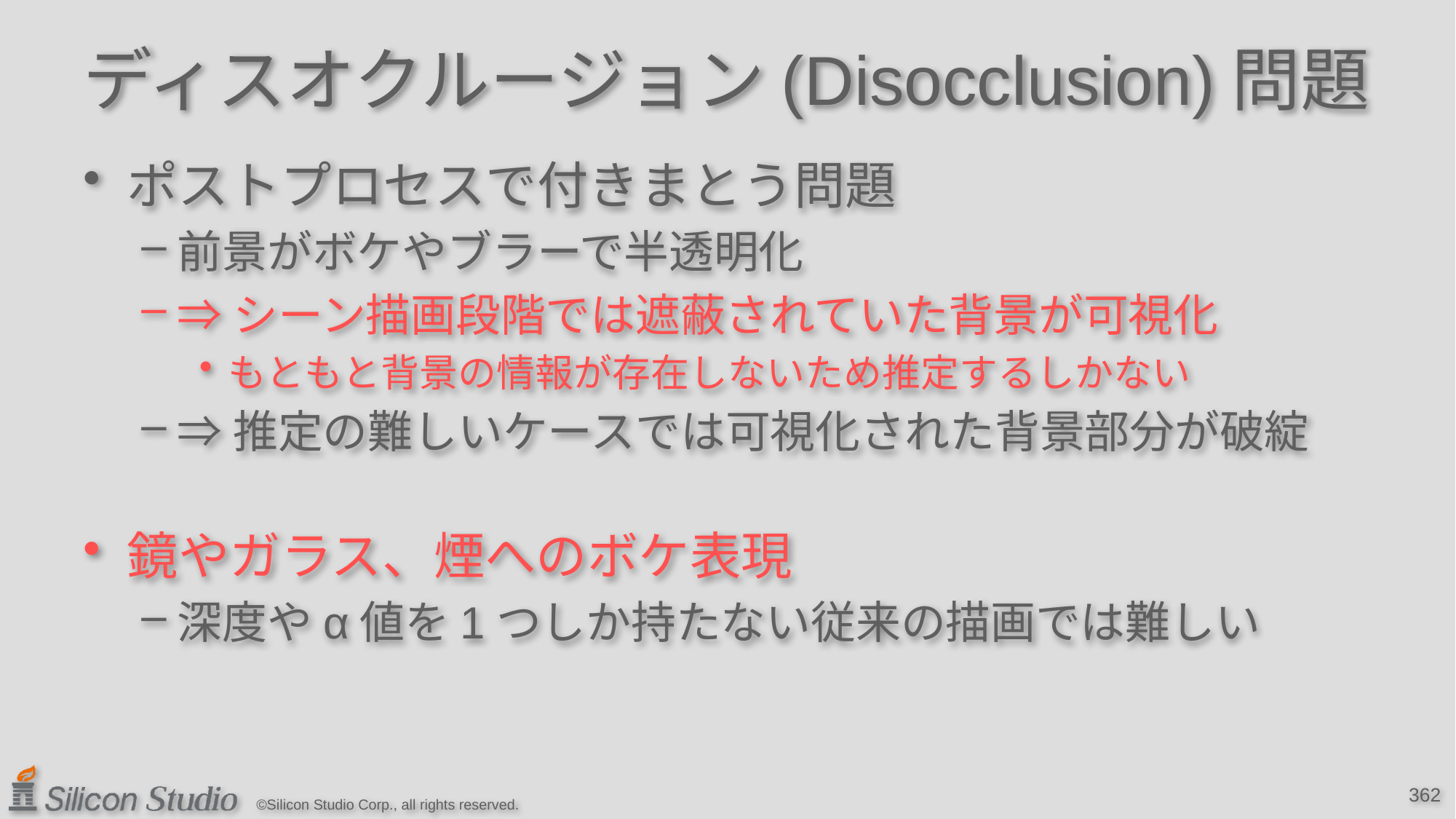

# ディスオクルージョン(Disocclusion)問題
ポストプロセスで付きまとう問題
前景がボケやブラーで半透明化
⇒シーン描画段階では遮蔽されていた背景が可視化
もともと背景の情報が存在しないため推定するしかない
⇒推定の難しいケースでは可視化された背景部分が破綻

鏡やガラス、煙へのボケ表現
深度やα値を1つしか持たない従来の描画では難しい